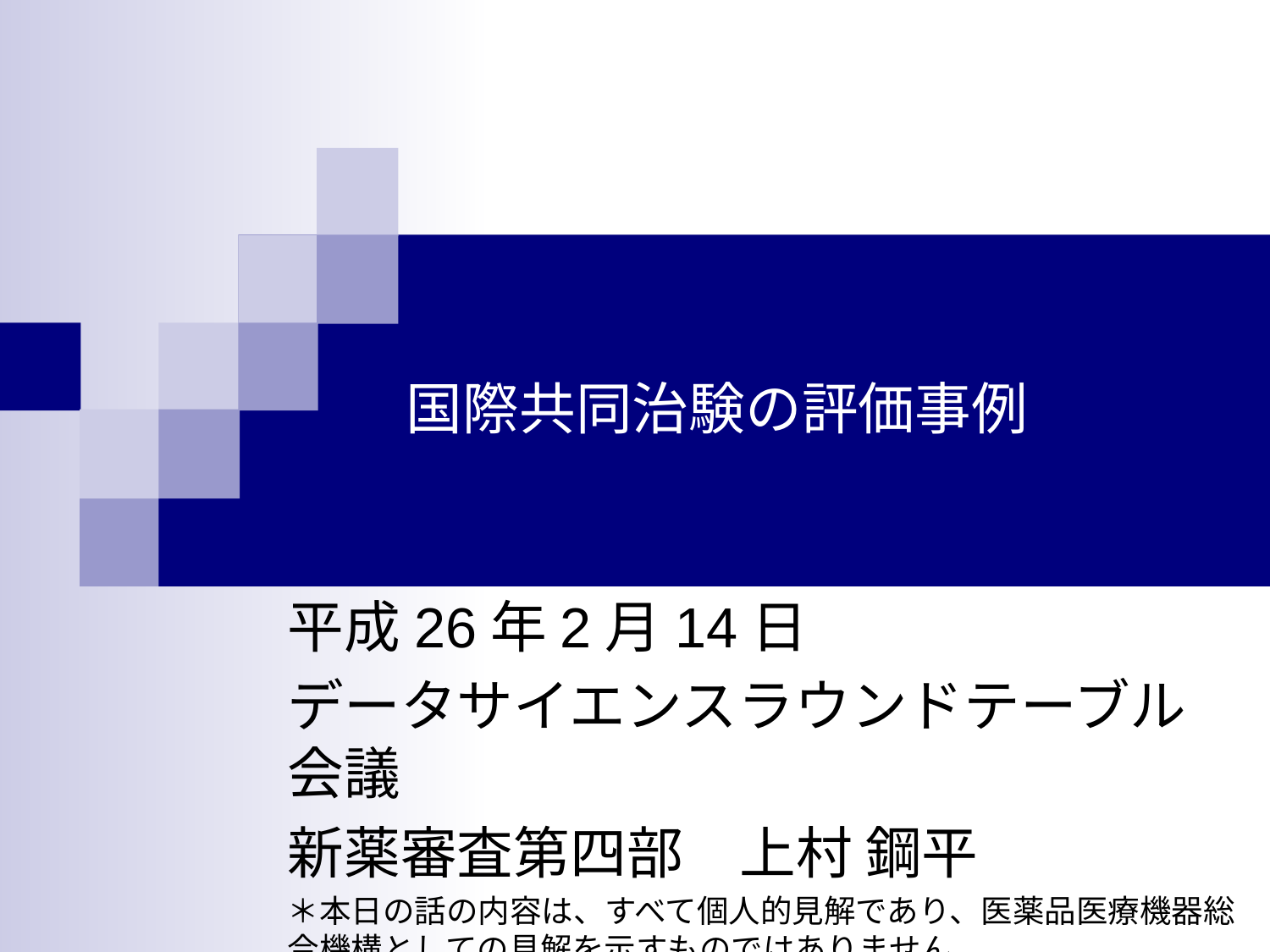

# 国際共同治験の評価事例
平成26年2月14日
データサイエンスラウンドテーブル会議
新薬審査第四部　上村 鋼平
＊本日の話の内容は、すべて個人的見解であり、医薬品医療機器総合機構としての見解を示すものではありません。